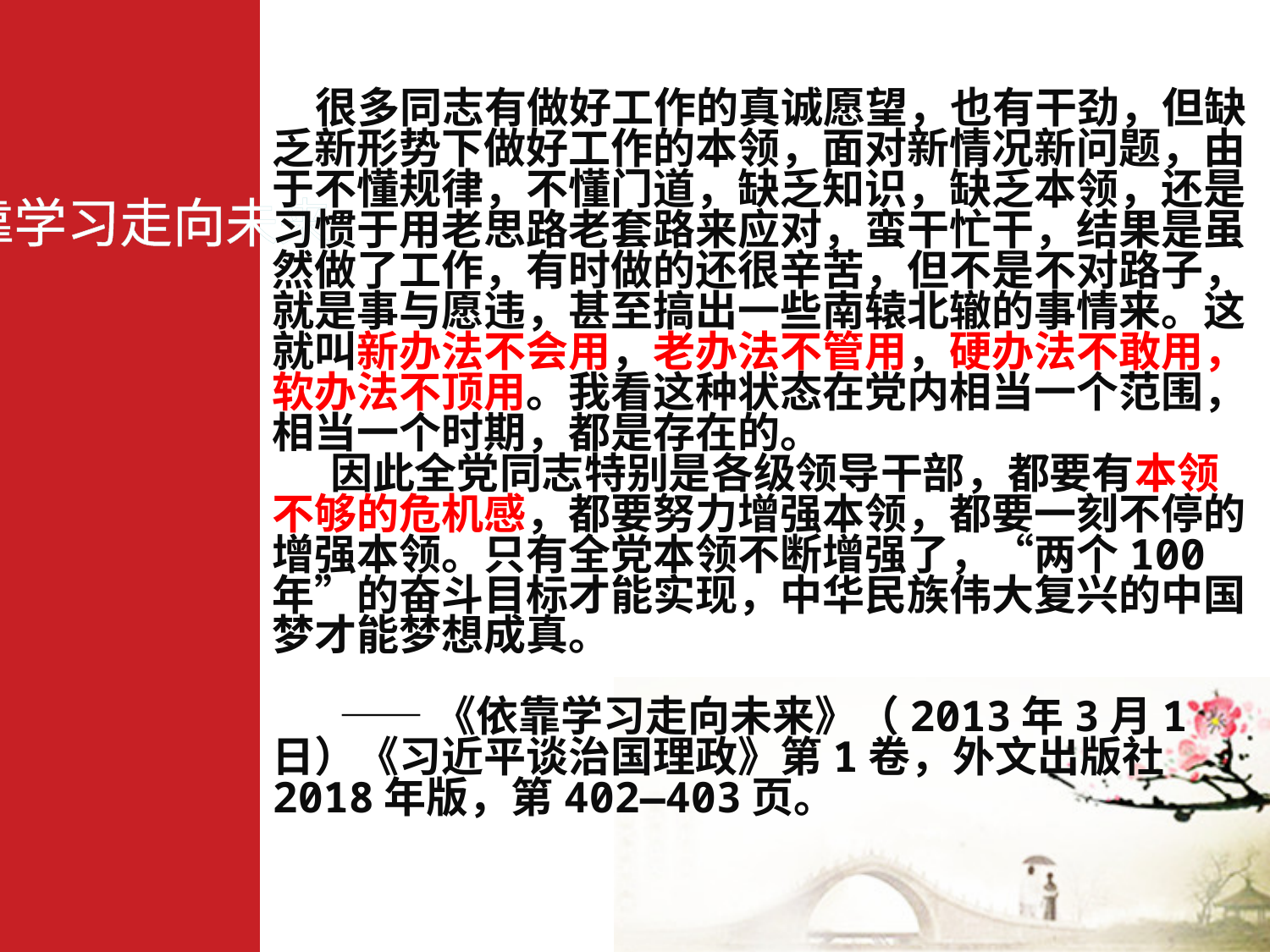

很多同志有做好工作的真诚愿望，也有干劲，但缺乏新形势下做好工作的本领，面对新情况新问题，由于不懂规律，不懂门道，缺乏知识，缺乏本领，还是习惯于用老思路老套路来应对，蛮干忙干，结果是虽然做了工作，有时做的还很辛苦，但不是不对路子，就是事与愿违，甚至搞出一些南辕北辙的事情来。这就叫新办法不会用，老办法不管用，硬办法不敢用，软办法不顶用。我看这种状态在党内相当一个范围，相当一个时期，都是存在的。
     因此全党同志特别是各级领导干部，都要有本领不够的危机感，都要努力增强本领，都要一刻不停的增强本领。只有全党本领不断增强了，“两个100年”的奋斗目标才能实现，中华民族伟大复兴的中国梦才能梦想成真。

       ——《依靠学习走向未来》（2013年3月1日）《习近平谈治国理政》第1卷，外文出版社2018年版，第402—403页。
依靠学习走向未来